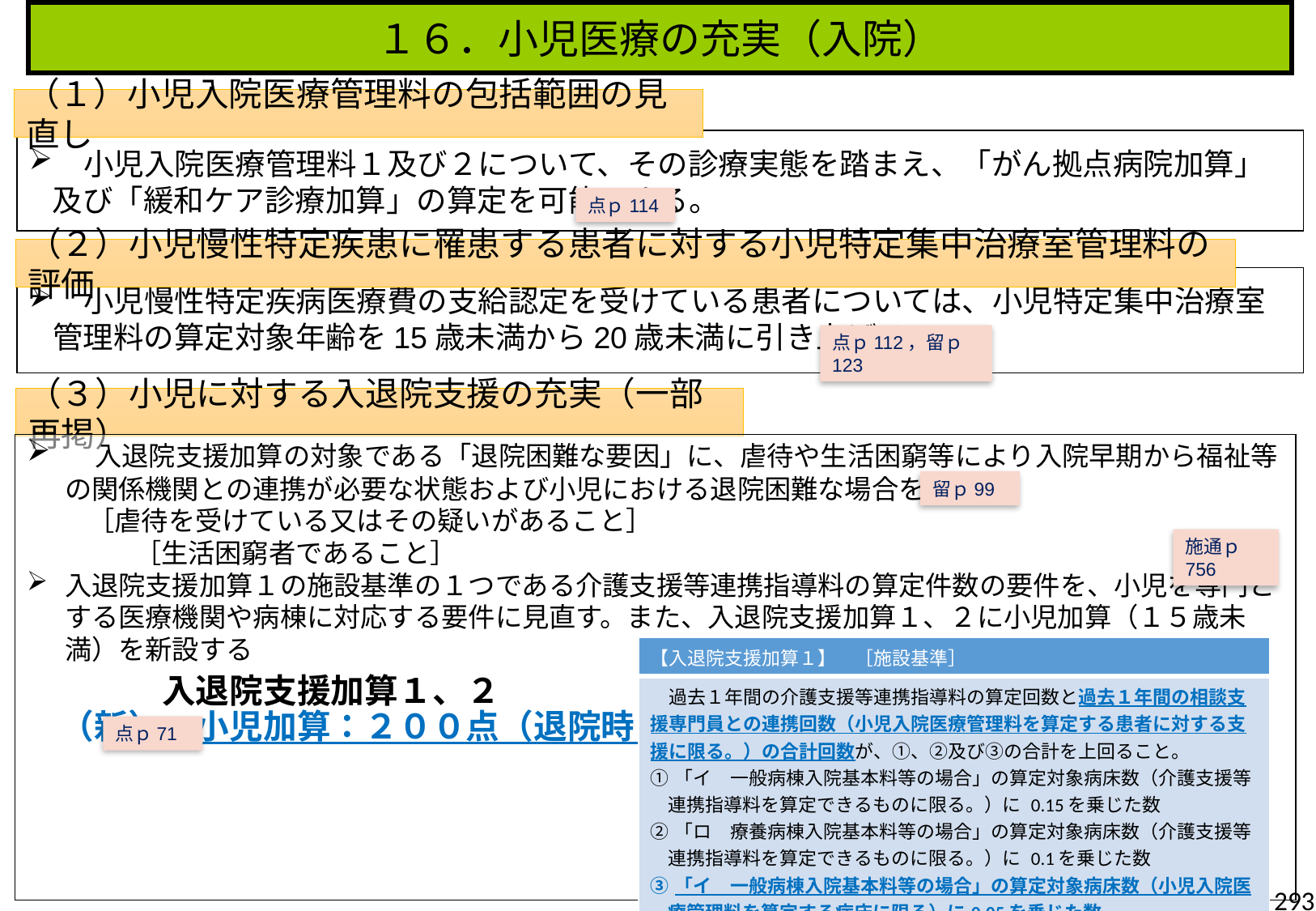

１６．小児医療の充実（入院）
（１）小児入院医療管理料の包括範囲の見直し
　小児入院医療管理料１及び２について、その診療実態を踏まえ、「がん拠点病院加算」及び「緩和ケア診療加算」の算定を可能とする。
点ｐ114
（２）小児慢性特定疾患に罹患する患者に対する小児特定集中治療室管理料の評価
　小児慢性特定疾病医療費の支給認定を受けている患者については、小児特定集中治療室管理料の算定対象年齢を15歳未満から20歳未満に引き上げる。
点ｐ112，留ｐ123
（３）小児に対する入退院支援の充実（一部再掲）
　入退院支援加算の対象である「退院困難な要因」に、虐待や生活困窮等により入院早期から福祉等の関係機関との連携が必要な状態および小児における退院困難な場合を加える
         ［虐待を受けている又はその疑いがあること］
　　　　［生活困窮者であること］
入退院支援加算１の施設基準の１つである介護支援等連携指導料の算定件数の要件を、小児を専門とする医療機関や病棟に対応する要件に見直す。また、入退院支援加算１、２に小児加算（１５歳未満）を新設する
　　　　入退院支援加算１、２
　（新）　小児加算：２００点（退院時１回）
留ｐ99
施通ｐ756
| 【入退院支援加算１】　［施設基準］ |
| --- |
| 過去１年間の介護支援等連携指導料の算定回数と過去１年間の相談支援専門員との連携回数（小児入院医療管理料を算定する患者に対する支援に限る。）の合計回数が、①、②及び③の合計を上回ること。 ①「イ　一般病棟入院基本料等の場合」の算定対象病床数（介護支援等連携指導料を算定できるものに限る。）に 0.15を乗じた数 ②「ロ　療養病棟入院基本料等の場合」の算定対象病床数（介護支援等連携指導料を算定できるものに限る。）に 0.1を乗じた数 ③「イ　一般病棟入院基本料等の場合」の算定対象病床数（小児入院医療管理料を算定する病床に限る）に0.05を乗じた数 |
点ｐ71
293